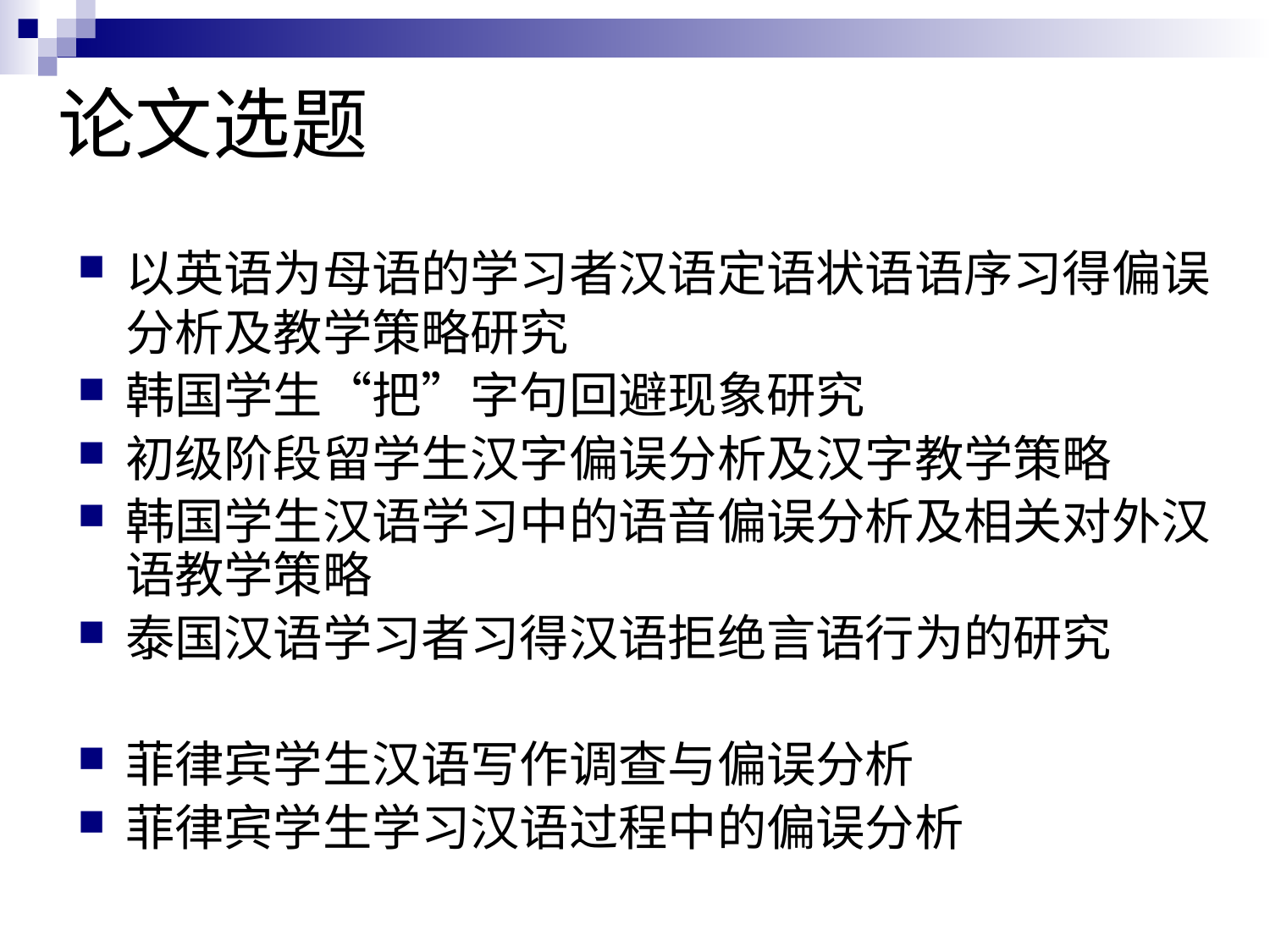

# 论文选题
以英语为母语的学习者汉语定语状语语序习得偏误分析及教学策略研究
韩国学生“把”字句回避现象研究
初级阶段留学生汉字偏误分析及汉字教学策略
韩国学生汉语学习中的语音偏误分析及相关对外汉语教学策略
泰国汉语学习者习得汉语拒绝言语行为的研究

菲律宾学生汉语写作调查与偏误分析
菲律宾学生学习汉语过程中的偏误分析